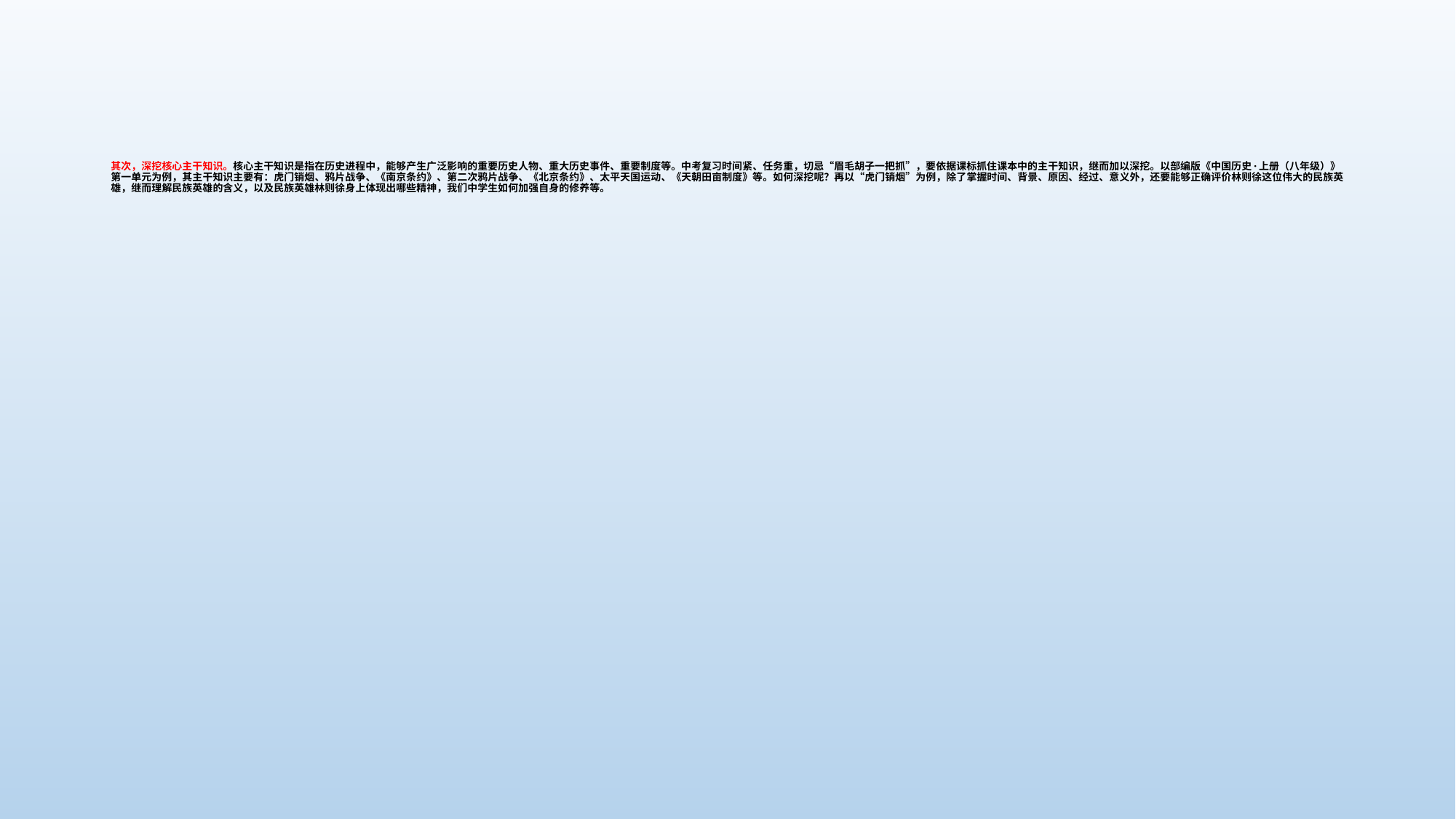

# 其次，深挖核心主干知识。核心主干知识是指在历史进程中，能够产生广泛影响的重要历史人物、重大历史事件、重要制度等。中考复习时间紧、任务重，切忌“眉毛胡子一把抓”，要依据课标抓住课本中的主干知识，继而加以深挖。以部编版《中国历史·上册（八年级）》第一单元为例，其主干知识主要有：虎门销烟、鸦片战争、《南京条约》、第二次鸦片战争、《北京条约》、太平天国运动、《天朝田亩制度》等。如何深挖呢？再以“虎门销烟”为例，除了掌握时间、背景、原因、经过、意义外，还要能够正确评价林则徐这位伟大的民族英雄，继而理解民族英雄的含义，以及民族英雄林则徐身上体现出哪些精神，我们中学生如何加强自身的修养等。